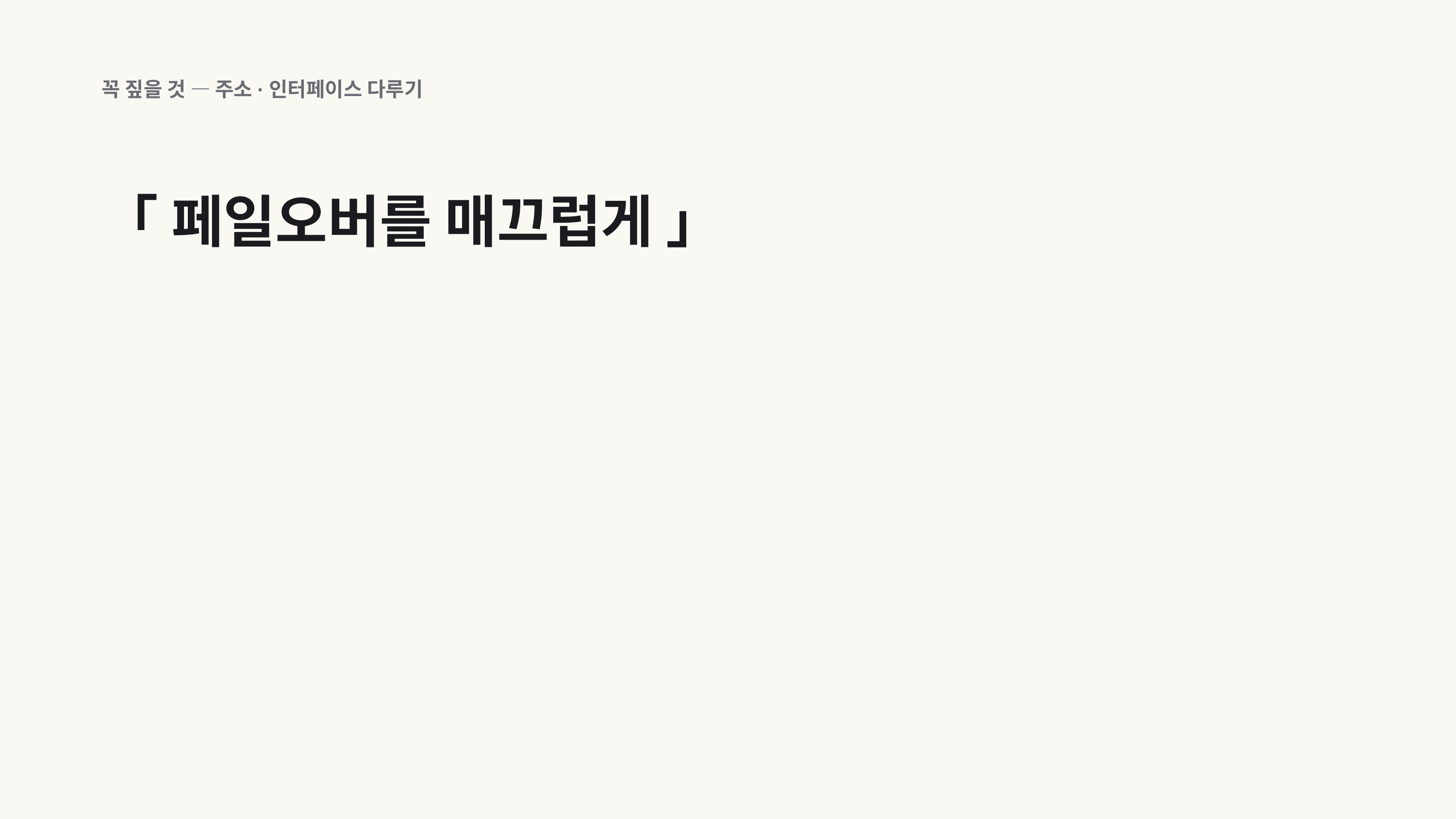

꼭 짚을 것 — 주소·인터페이스 다루기
「 페일오버를 매끄럽게 」